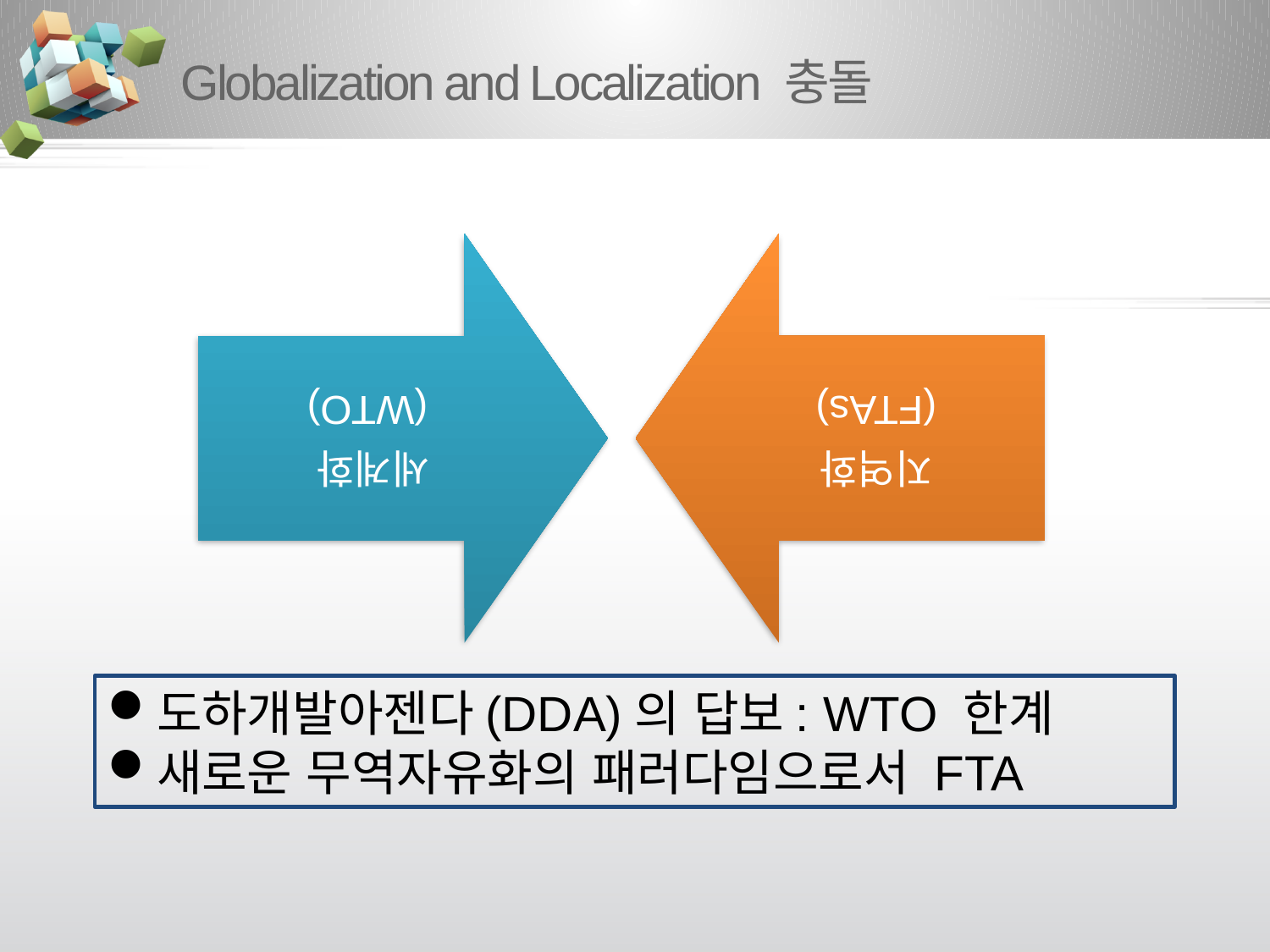

# Globalization and Localization 충돌
세계화
(WTO)
지역화
(FTAs)
도하개발아젠다(DDA)의 답보: WTO 한계
새로운 무역자유화의 패러다임으로서 FTA